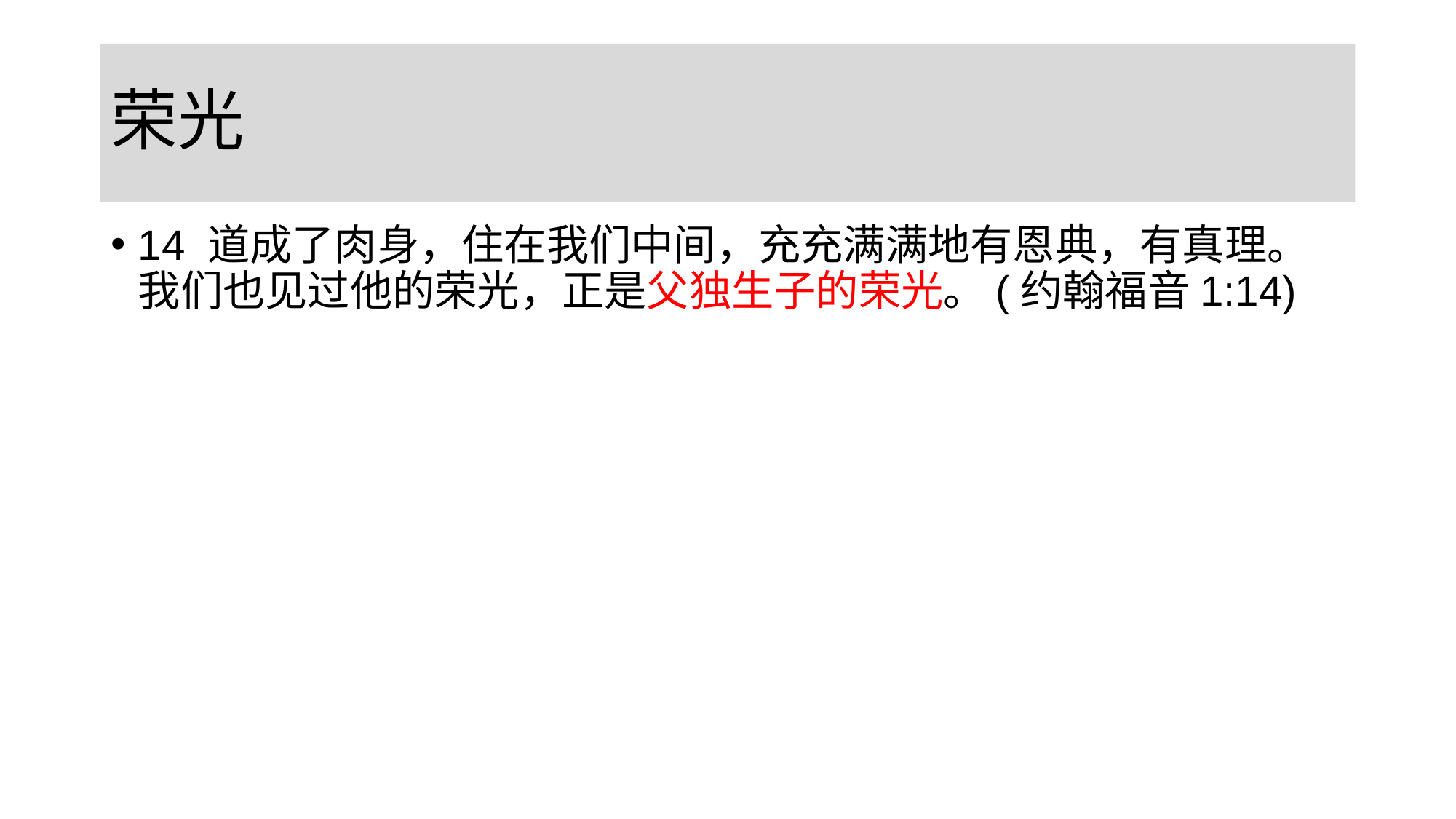

# 荣光
14 道成了肉身，住在我们中间，充充满满地有恩典，有真理。我们也见过他的荣光，正是父独生子的荣光。(约翰福音1:14)